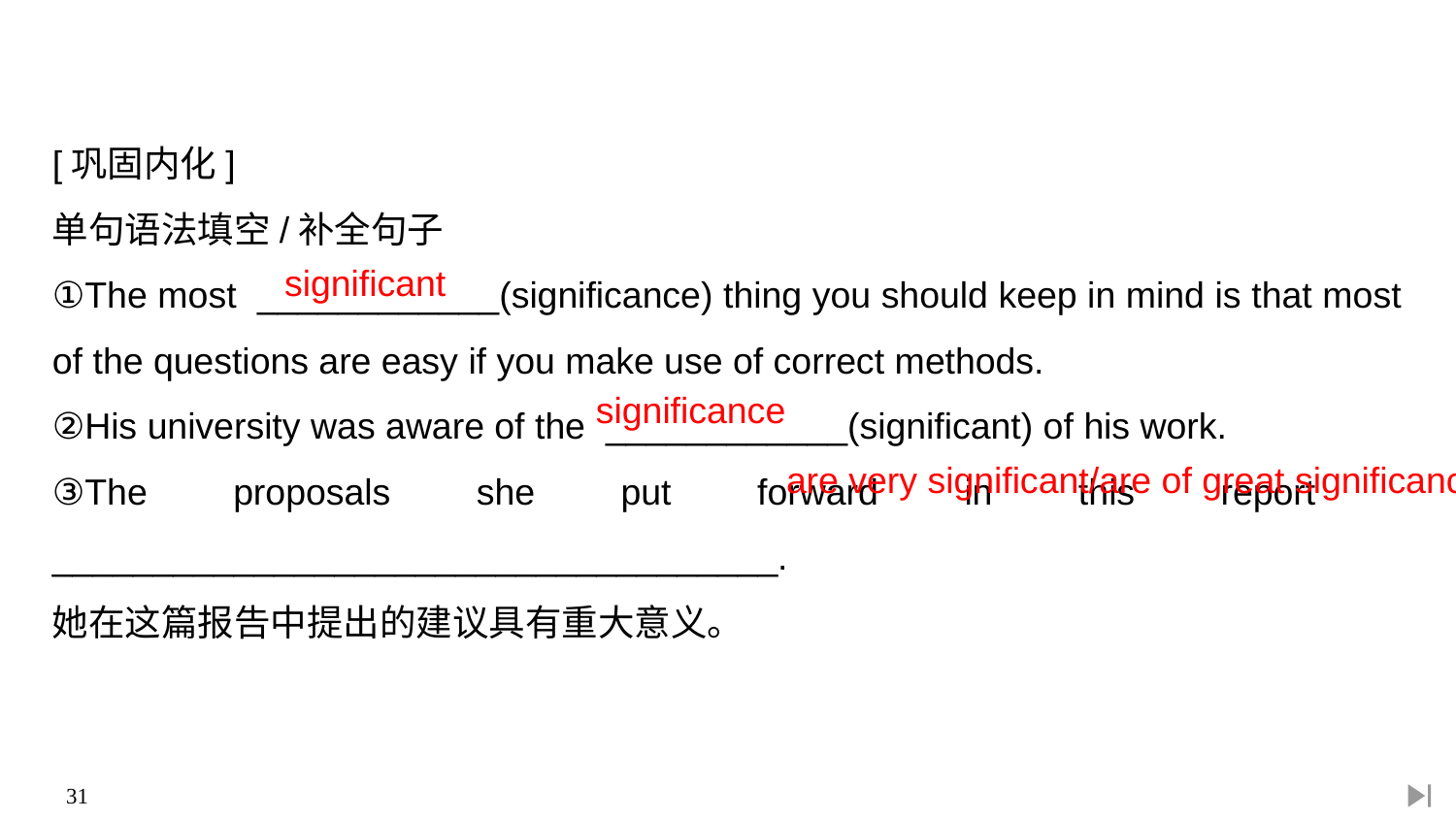

[巩固内化]
单句语法填空/补全句子
①The most  ____________(significance) thing you should keep in mind is that most of the questions are easy if you make use of correct methods.
②His university was aware of the  ____________(significant) of his work.
③The proposals she put forward in this report  ____________________________________.
她在这篇报告中提出的建议具有重大意义。
significant
significance
are very significant/are of great significance